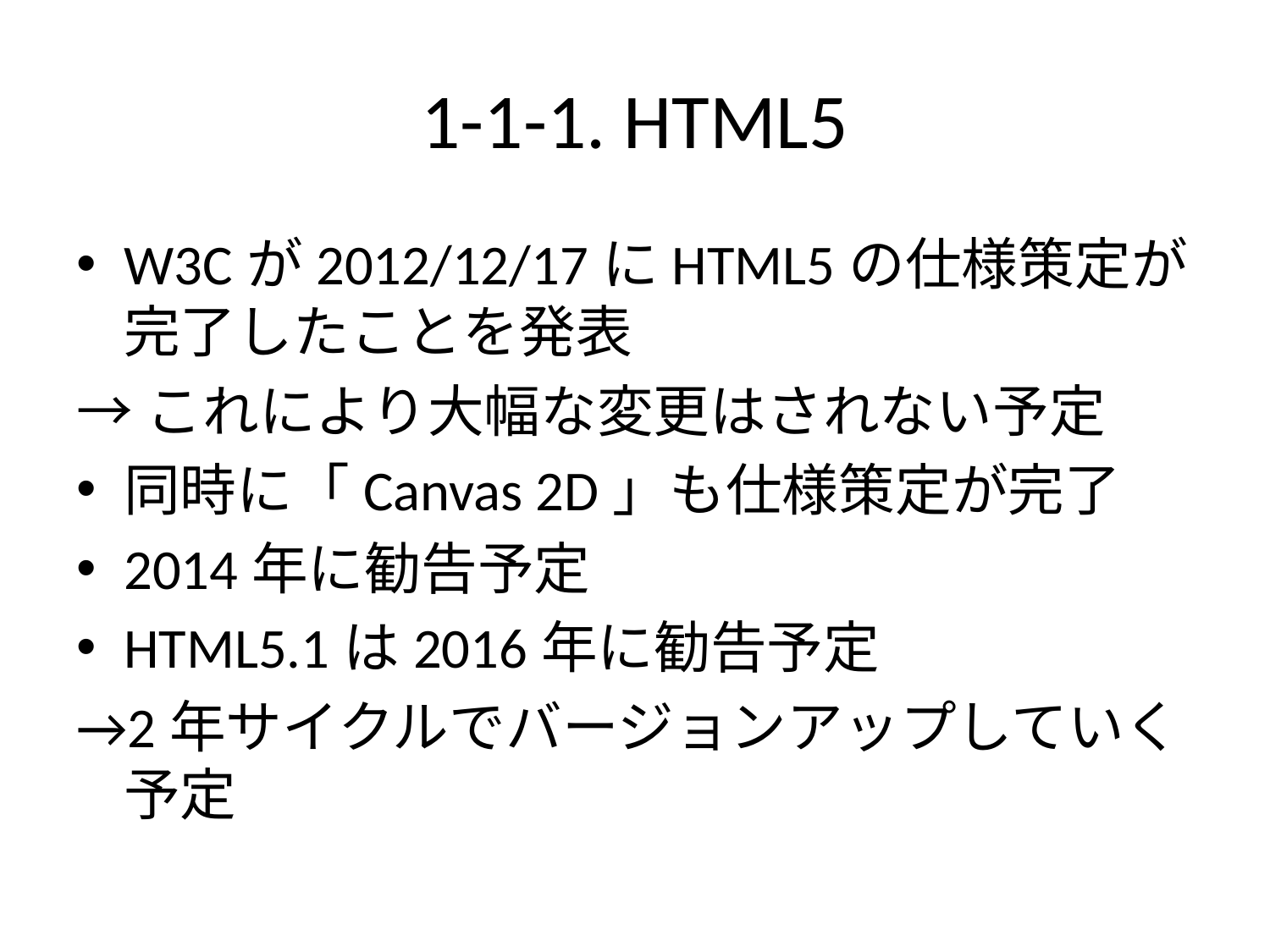

# 1-1-1. HTML5
W3Cが2012/12/17にHTML5の仕様策定が完了したことを発表
→これにより大幅な変更はされない予定
同時に「Canvas 2D」も仕様策定が完了
2014年に勧告予定
HTML5.1は2016年に勧告予定
→2年サイクルでバージョンアップしていく予定